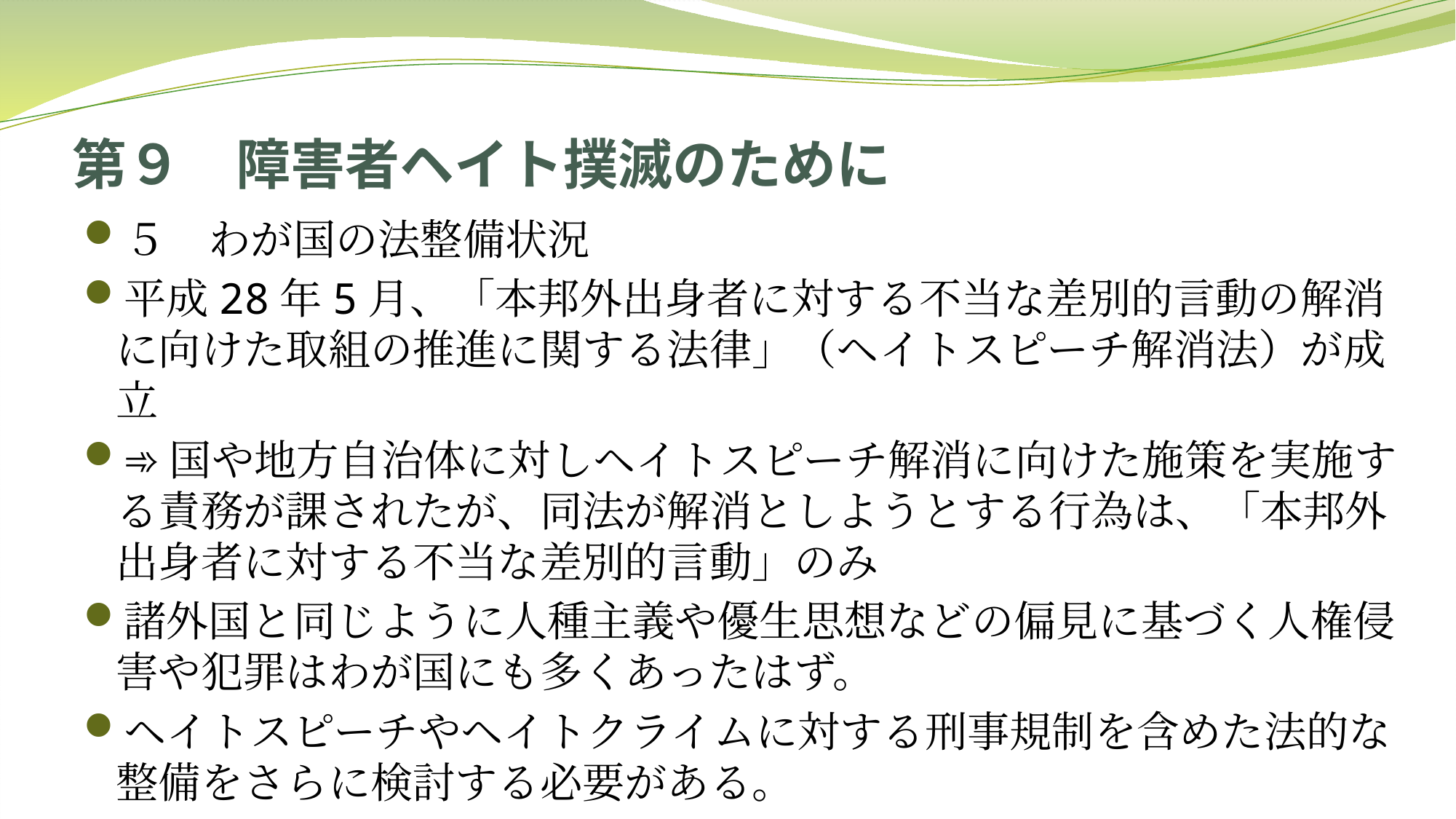

# 第９　障害者ヘイト撲滅のために
５　わが国の法整備状況
平成28年5月、「本邦外出身者に対する不当な差別的言動の解消に向けた取組の推進に関する法律」（ヘイトスピーチ解消法）が成立
➾国や地方自治体に対しヘイトスピーチ解消に向けた施策を実施する責務が課されたが、同法が解消としようとする行為は、「本邦外出身者に対する不当な差別的言動」のみ
諸外国と同じように人種主義や優生思想などの偏見に基づく人権侵害や犯罪はわが国にも多くあったはず。
ヘイトスピーチやヘイトクライムに対する刑事規制を含めた法的な整備をさらに検討する必要がある。